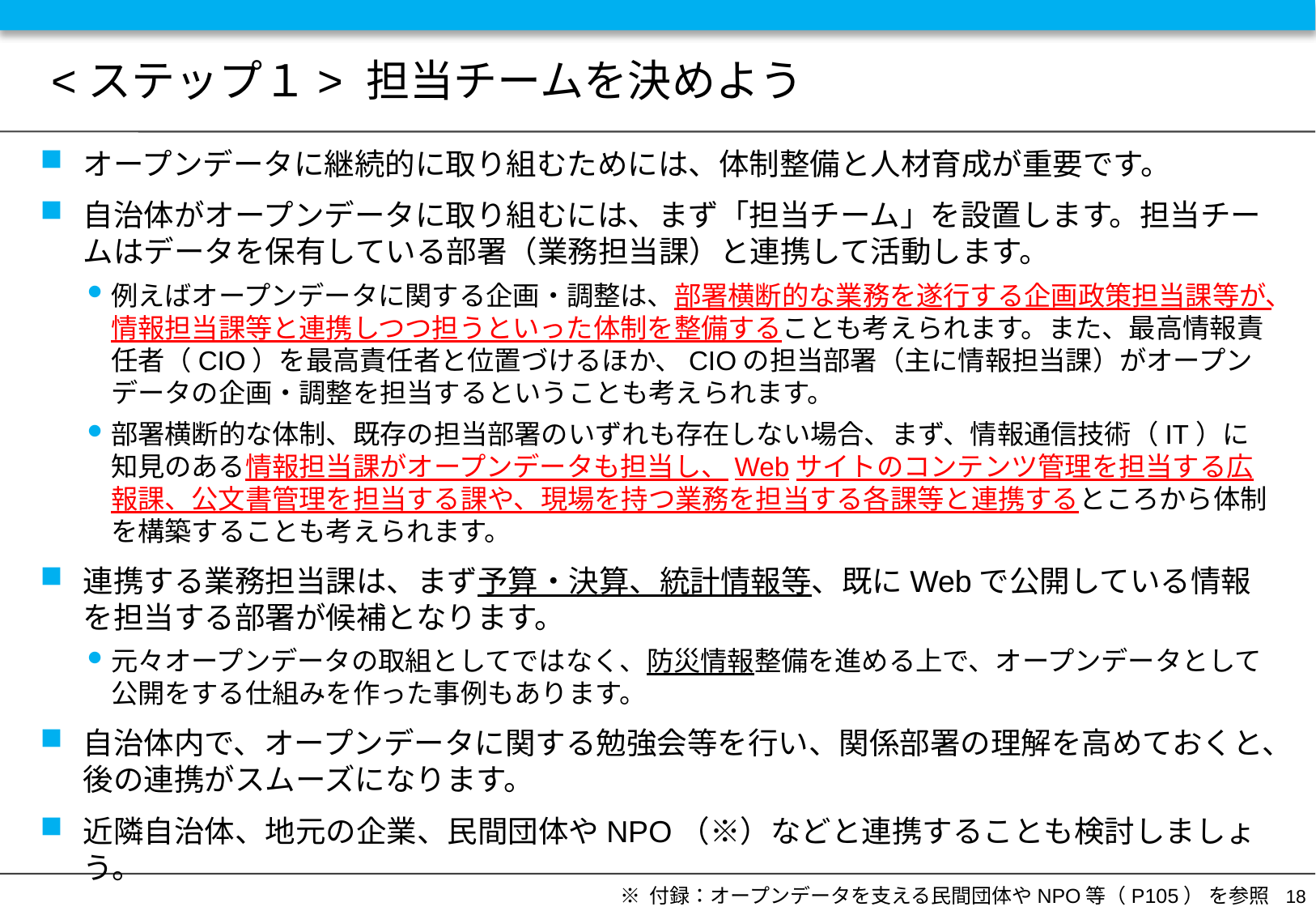

# <ステップ１> 担当チームを決めよう
オープンデータに継続的に取り組むためには、体制整備と人材育成が重要です。
自治体がオープンデータに取り組むには、まず「担当チーム」を設置します。担当チームはデータを保有している部署（業務担当課）と連携して活動します。
例えばオープンデータに関する企画・調整は、部署横断的な業務を遂行する企画政策担当課等が、情報担当課等と連携しつつ担うといった体制を整備することも考えられます。また、最高情報責任者（CIO）を最高責任者と位置づけるほか、CIOの担当部署（主に情報担当課）がオープンデータの企画・調整を担当するということも考えられます。
部署横断的な体制、既存の担当部署のいずれも存在しない場合、まず、情報通信技術（IT）に知見のある情報担当課がオープンデータも担当し、Webサイトのコンテンツ管理を担当する広報課、公文書管理を担当する課や、現場を持つ業務を担当する各課等と連携するところから体制を構築することも考えられます。
連携する業務担当課は、まず予算・決算、統計情報等、既にWebで公開している情報を担当する部署が候補となります。
元々オープンデータの取組としてではなく、防災情報整備を進める上で、オープンデータとして公開をする仕組みを作った事例もあります。
自治体内で、オープンデータに関する勉強会等を行い、関係部署の理解を高めておくと、後の連携がスムーズになります。
近隣自治体、地元の企業、民間団体やNPO（※）などと連携することも検討しましょう。
18
※ 付録：オープンデータを支える民間団体やNPO等（P105） を参照